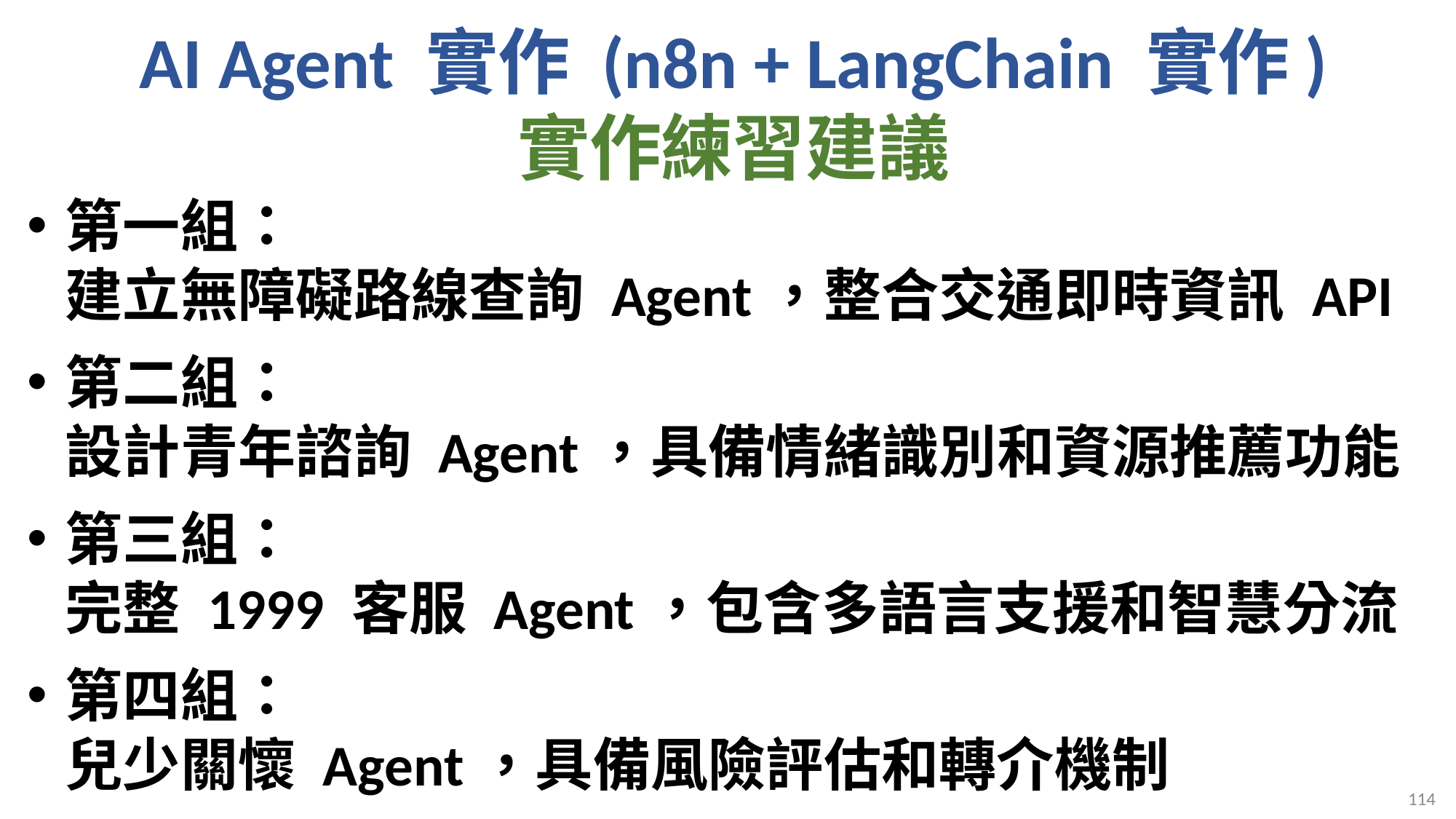

# AI Agent 實作 (n8n + LangChain 實作) 實作練習建議
第一組：
建立無障礙路線查詢 Agent，整合交通即時資訊 API
第二組：
設計青年諮詢 Agent，具備情緒識別和資源推薦功能
第三組：
完整 1999 客服 Agent，包含多語言支援和智慧分流
第四組：
兒少關懷 Agent，具備風險評估和轉介機制
114